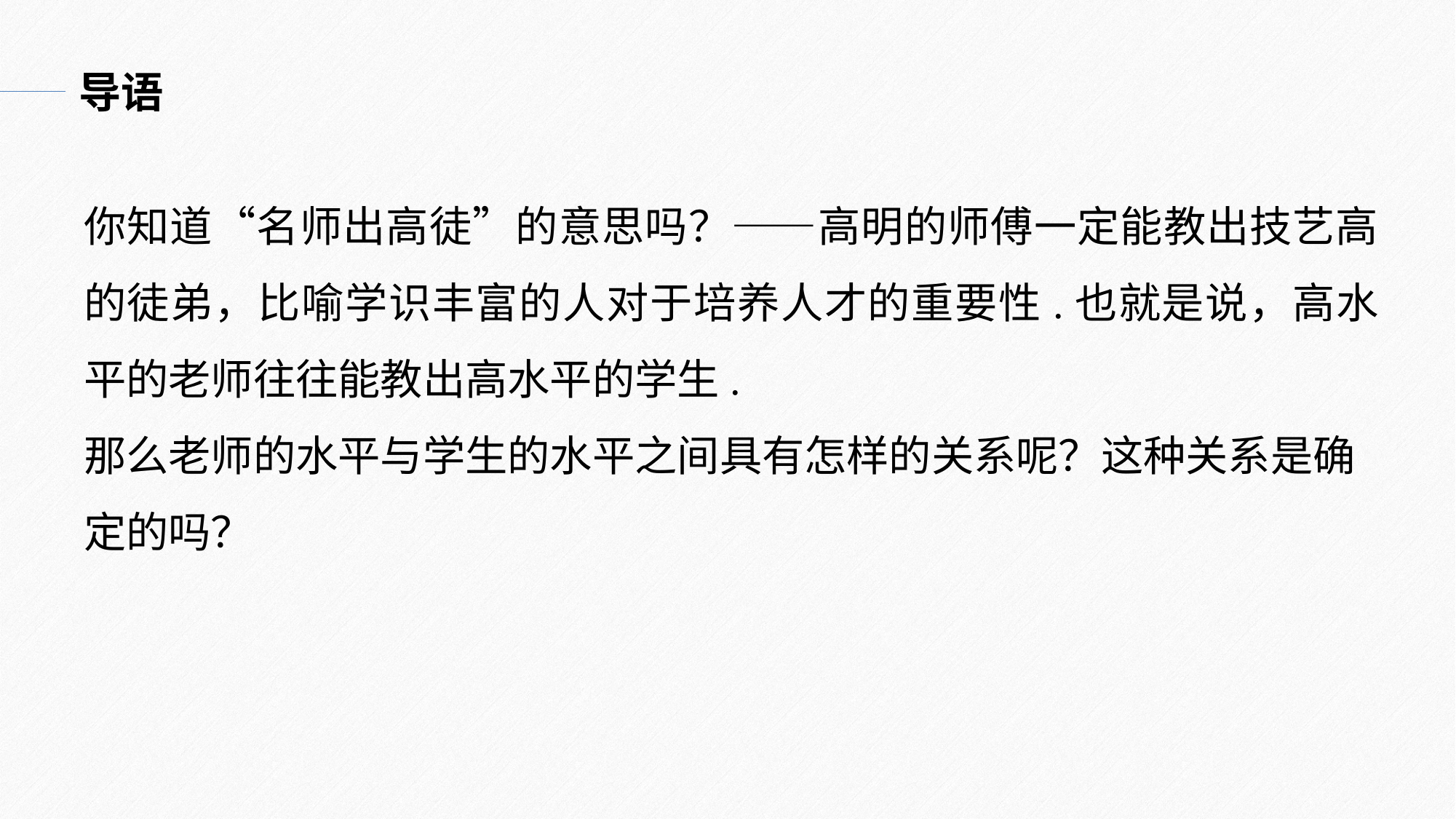

导语
你知道“名师出高徒”的意思吗？——高明的师傅一定能教出技艺高的徒弟，比喻学识丰富的人对于培养人才的重要性.也就是说，高水平的老师往往能教出高水平的学生.
那么老师的水平与学生的水平之间具有怎样的关系呢？这种关系是确定的吗？